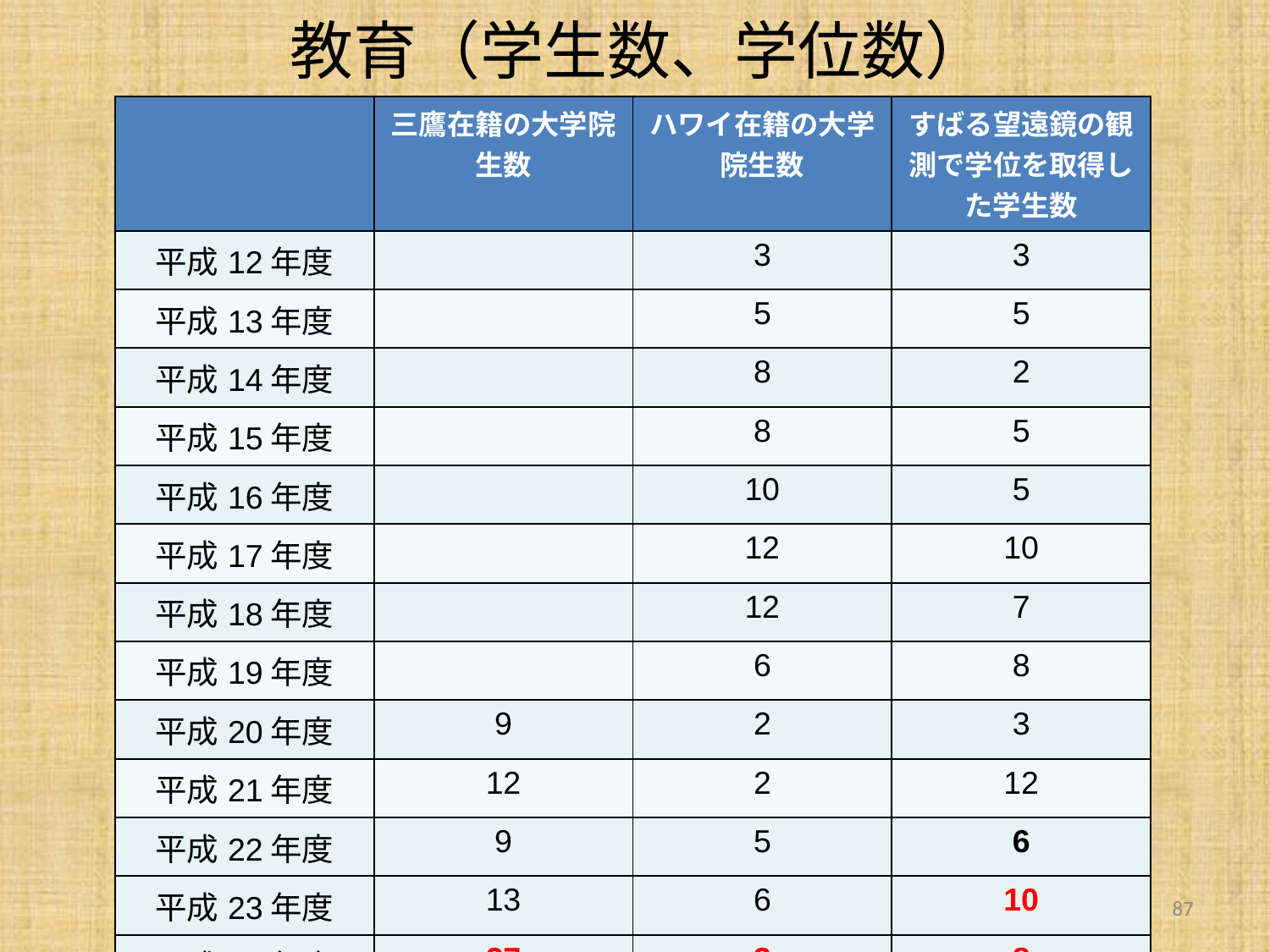

# 教育（学生数、学位数）
|  | 三鷹在籍の大学院生数 | ハワイ在籍の大学院生数 | すばる望遠鏡の観測で学位を取得した学生数 |
| --- | --- | --- | --- |
| 平成12年度 |  | 3 | 3 |
| 平成13年度 |  | 5 | 5 |
| 平成14年度 |  | 8 | 2 |
| 平成15年度 |  | 8 | 5 |
| 平成16年度 |  | 10 | 5 |
| 平成17年度 |  | 12 | 10 |
| 平成18年度 |  | 12 | 7 |
| 平成19年度 |  | 6 | 8 |
| 平成20年度 | 9 | 2 | 3 |
| 平成21年度 | 12 | 2 | 12 |
| 平成22年度 | 9 | 5 | 6 |
| 平成23年度 | 13 | 6 | 10 |
| 平成24年度 | 27 | 3 | 8 |
| 平成25年度 | 20 | 5 |  |
87